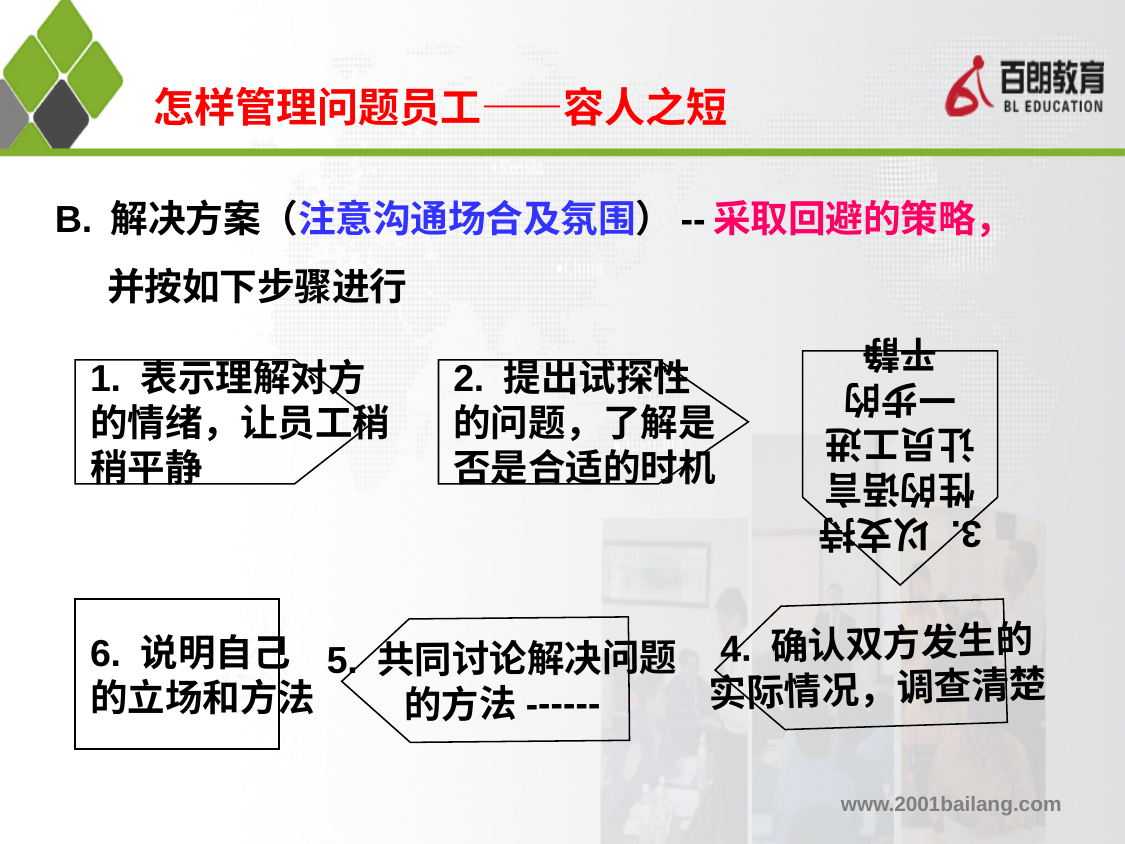

# 怎样管理问题员工——容人之短
B. 解决方案（注意沟通场合及氛围）--采取回避的策略，并按如下步骤进行
1. 表示理解对方
的情绪，让员工稍
稍平静
2. 提出试探性
的问题，了解是
否是合适的时机
3. 以支持
性的语言
让员工进
一步的
平静
6. 说明自己
的立场和方法
4. 确认双方发生的
实际情况，调查清楚
5. 共同讨论解决问题
的方法------